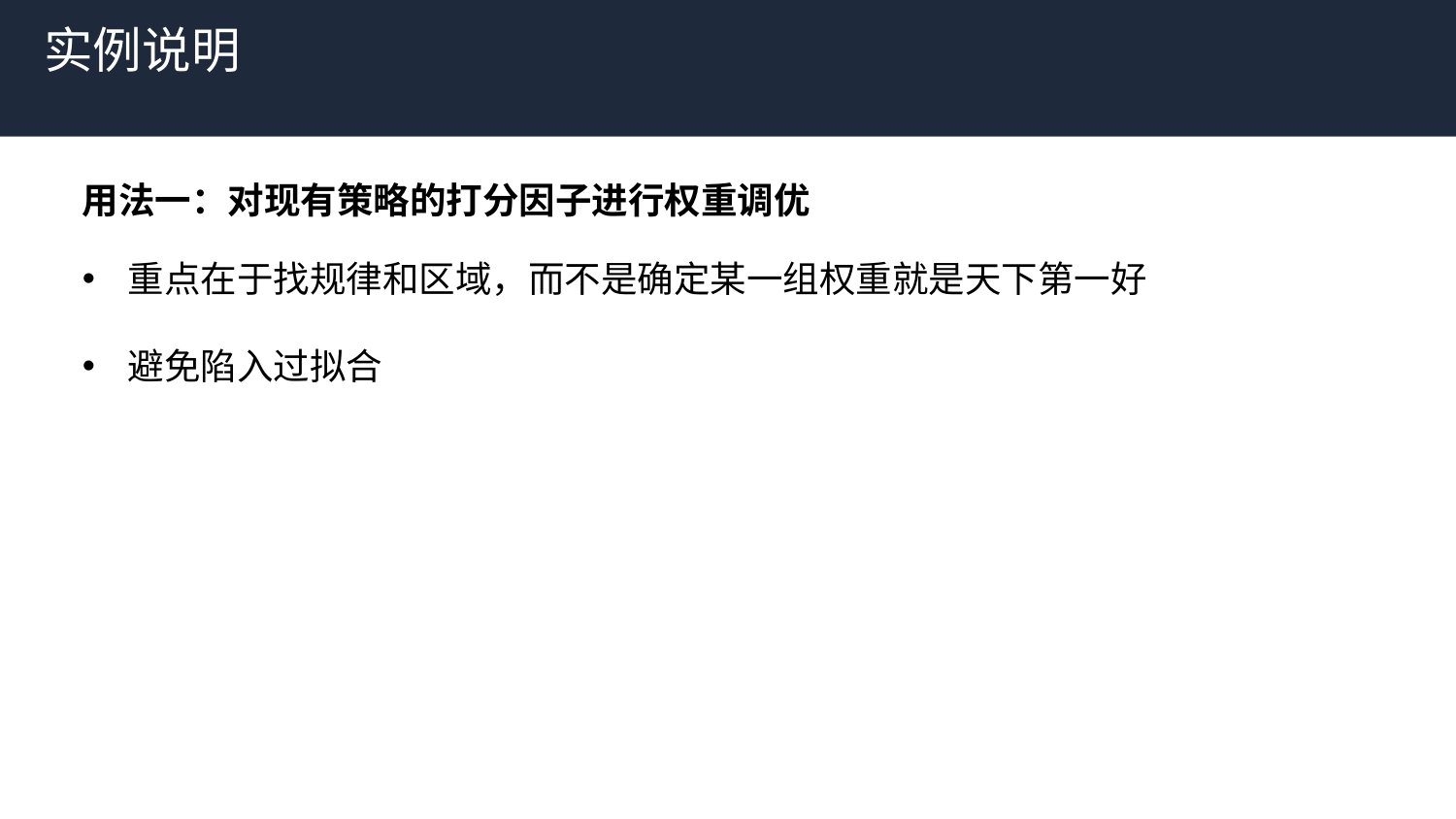

实例说明
用法一：对现有策略的打分因子进行权重调优
重点在于找规律和区域，而不是确定某一组权重就是天下第一好

避免陷入过拟合